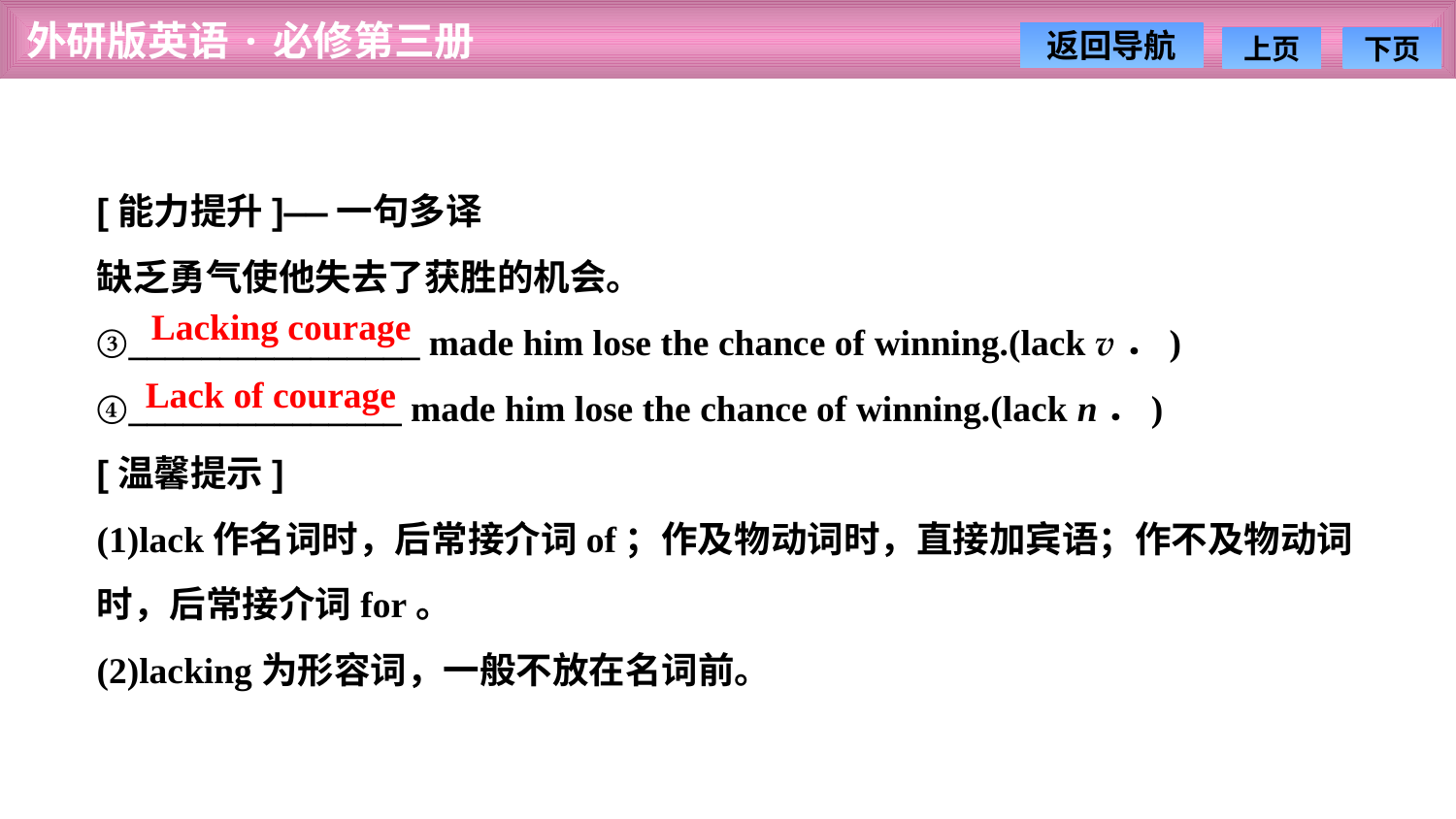

[能力提升]——一句多译
缺乏勇气使他失去了获胜的机会。
③________________ made him lose the chance of winning.(lack v．)
④_______________ made him lose the chance of winning.(lack n．)
[温馨提示]
(1)lack作名词时，后常接介词of；作及物动词时，直接加宾语；作不及物动词时，后常接介词for。
(2)lacking为形容词，一般不放在名词前。
Lacking courage
Lack of courage